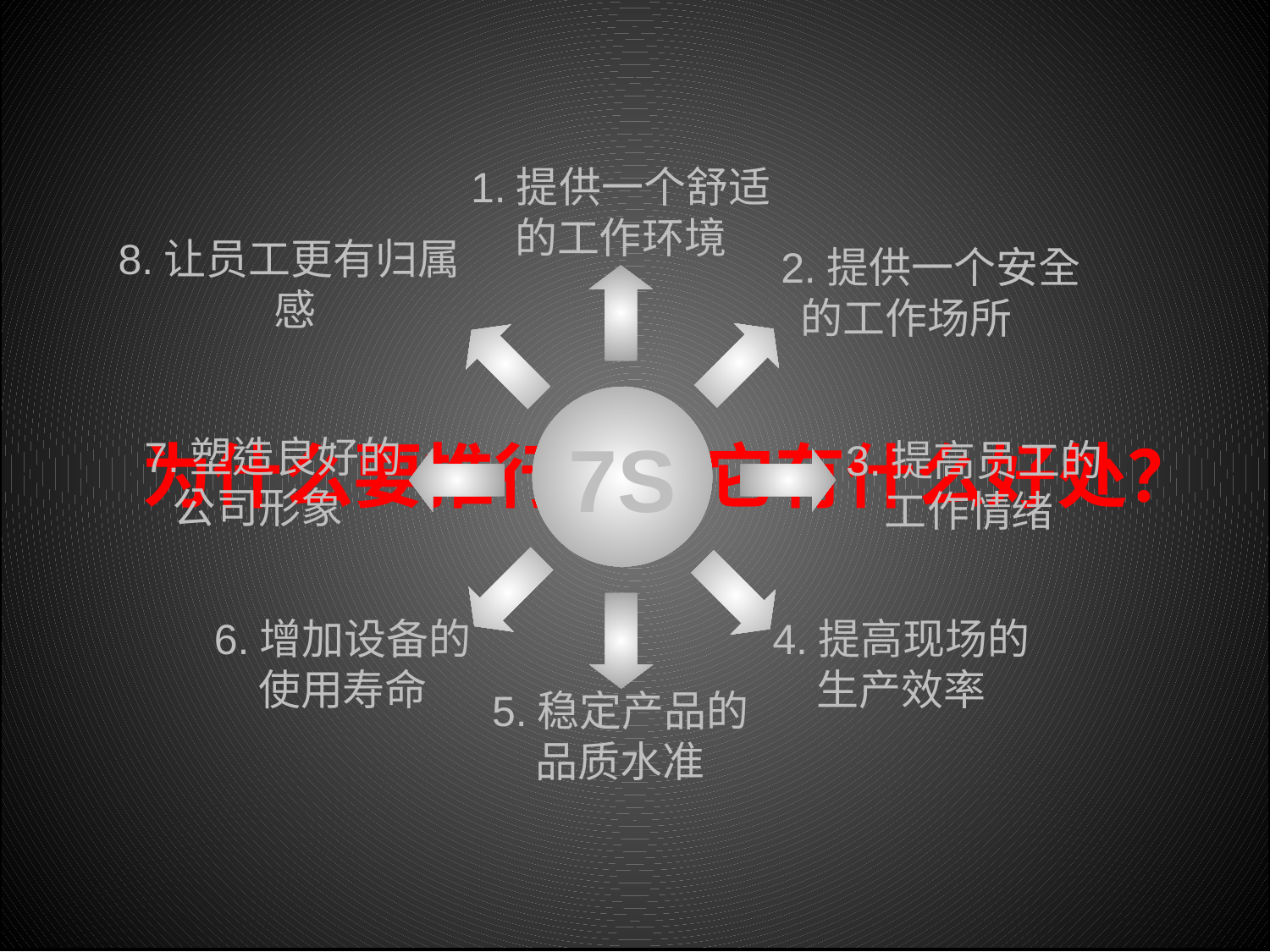

为什么要推行7S,它有什么好处？

1.提供一个舒适
的工作环境
8.让员工更有归属感
2.提供一个安全
   的工作场所

7S
7.塑造良好的
  公司形象
3.提高员工的
   工作情绪

6.增加设备的
使用寿命
4.提高现场的
生产效率
5.稳定产品的
品质水准